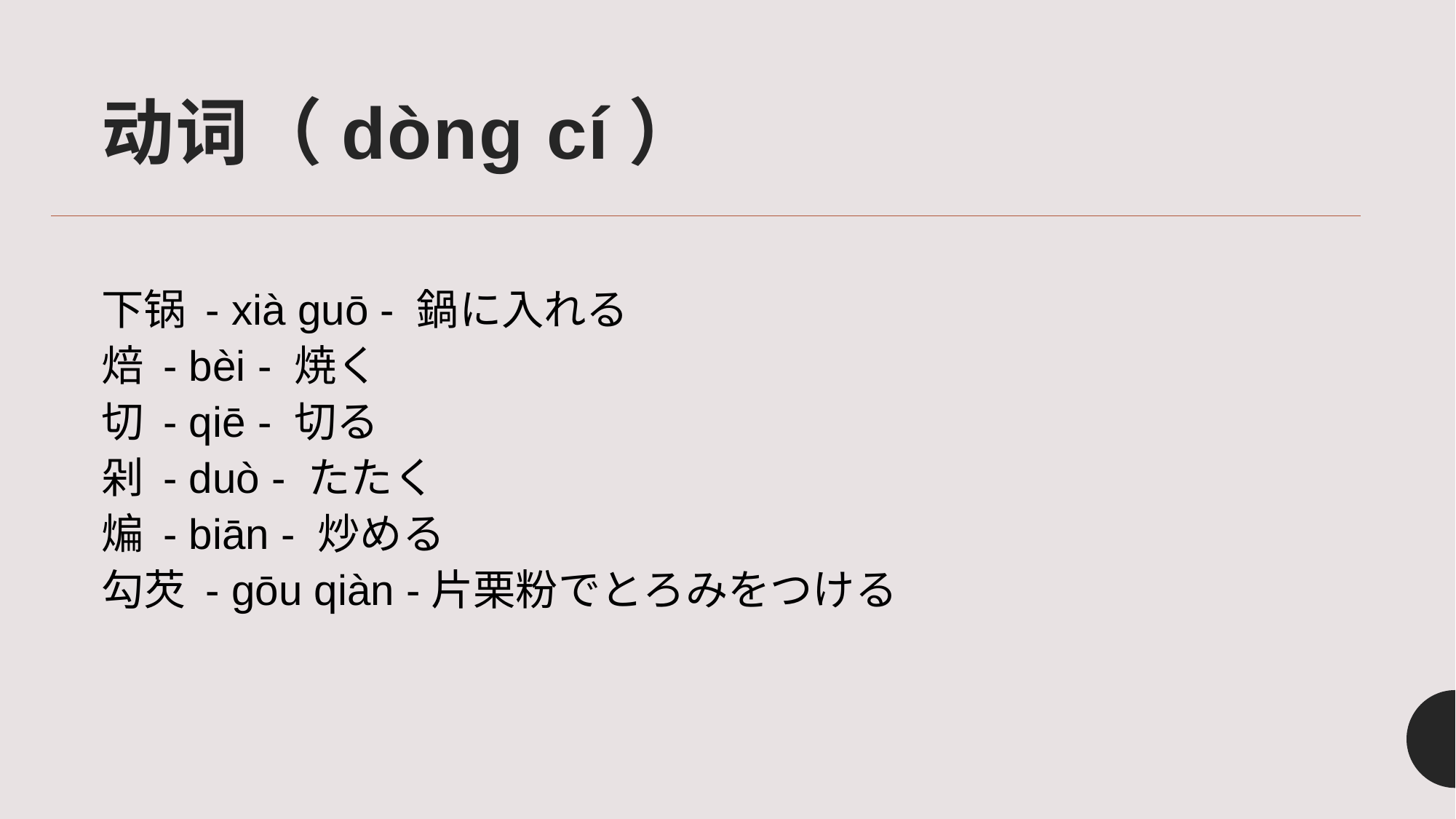

# 动词（dòng cí）
下锅 - xià guō - 鍋に入れる
焙 - bèi - 焼く
切 - qiē - 切る
剁 - duò - たたく
煸 - biān - 炒める
勾芡 - gōu qiàn -片栗粉でとろみをつける